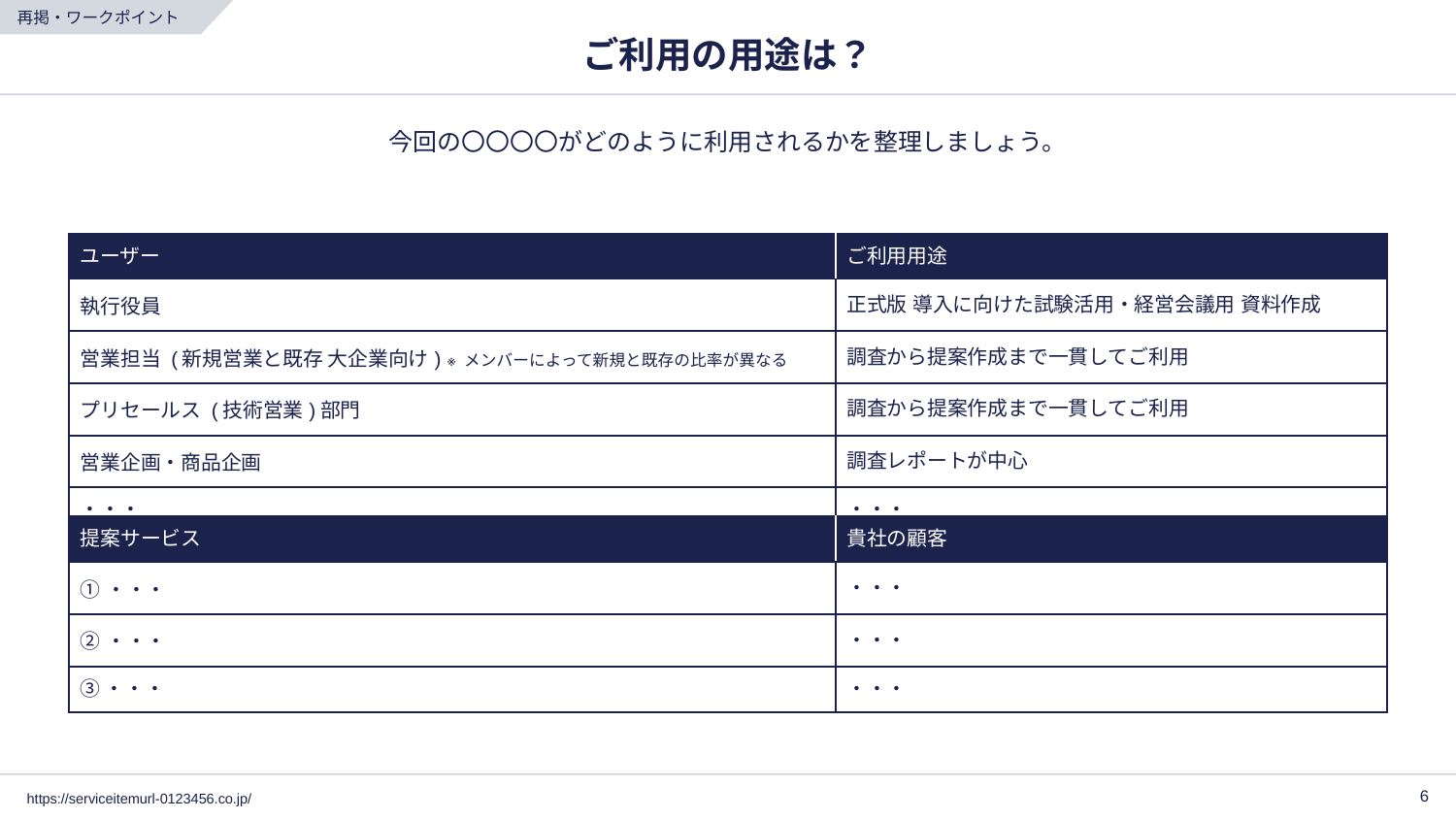

再掲・ワークポイント
# ご利用の用途は？
今回の〇〇〇〇がどのように利用されるかを整理しましょう。
| ユーザー | ご利用用途 |
| --- | --- |
| 執行役員 | 正式版 導入に向けた試験活用・経営会議用 資料作成 |
| 営業担当 (新規営業と既存 大企業向け) ※メンバーによって新規と既存の比率が異なる | 調査から提案作成まで一貫してご利用 |
| プリセールス (技術営業)部門 | 調査から提案作成まで一貫してご利用 |
| 営業企画・商品企画 | 調査レポートが中心 |
| ・・・ | ・・・ |
| 提案サービス | 貴社の顧客 |
| --- | --- |
| ①・・・ | ・・・ |
| ②・・・ | ・・・ |
| ③・・・ | ・・・ |
6
https://serviceitemurl-0123456.co.jp/